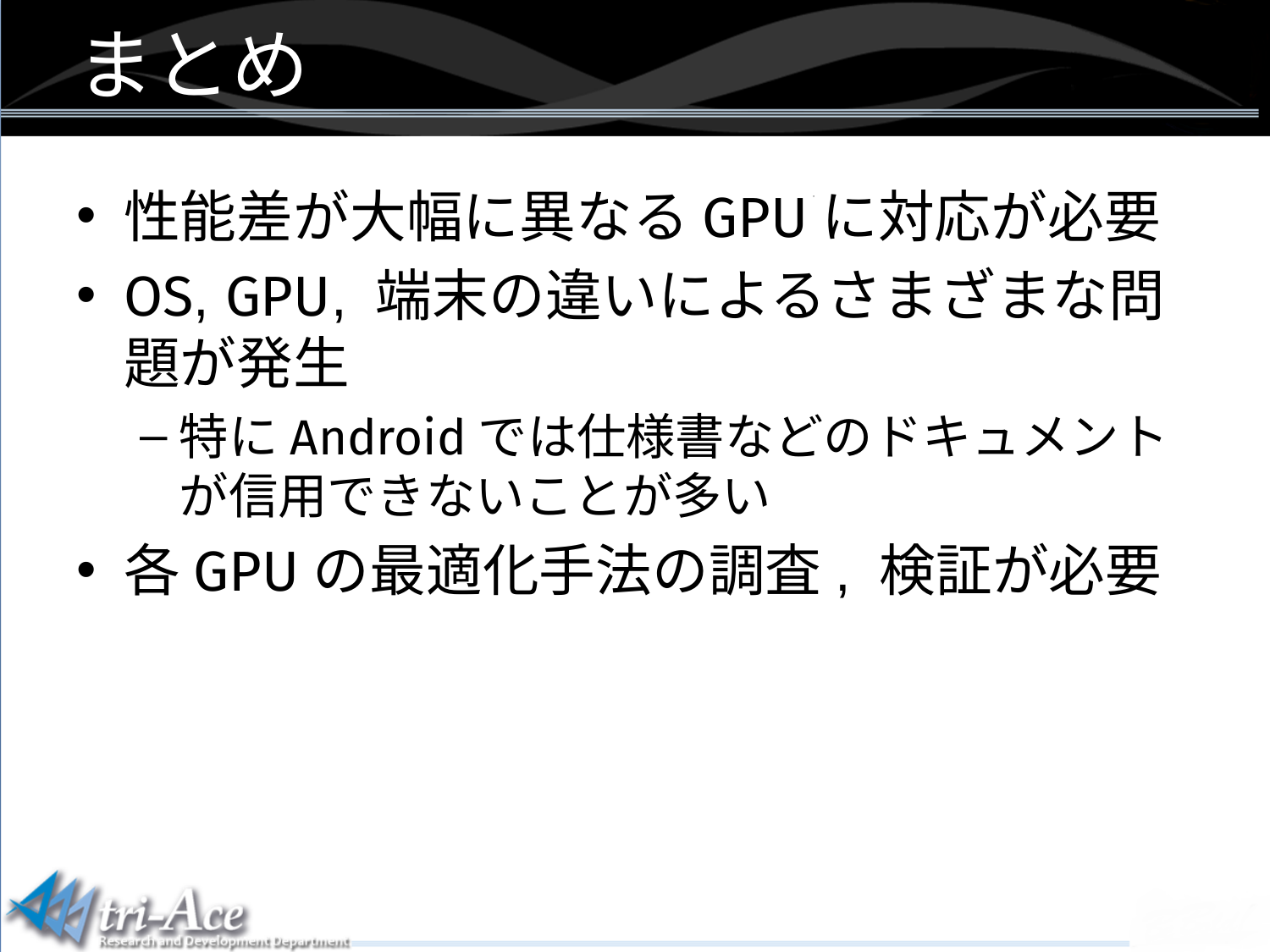

まとめ
性能差が大幅に異なるGPUに対応が必要
OS, GPU, 端末の違いによるさまざまな問題が発生
特にAndroidでは仕様書などのドキュメントが信用できないことが多い
各GPUの最適化手法の調査, 検証が必要